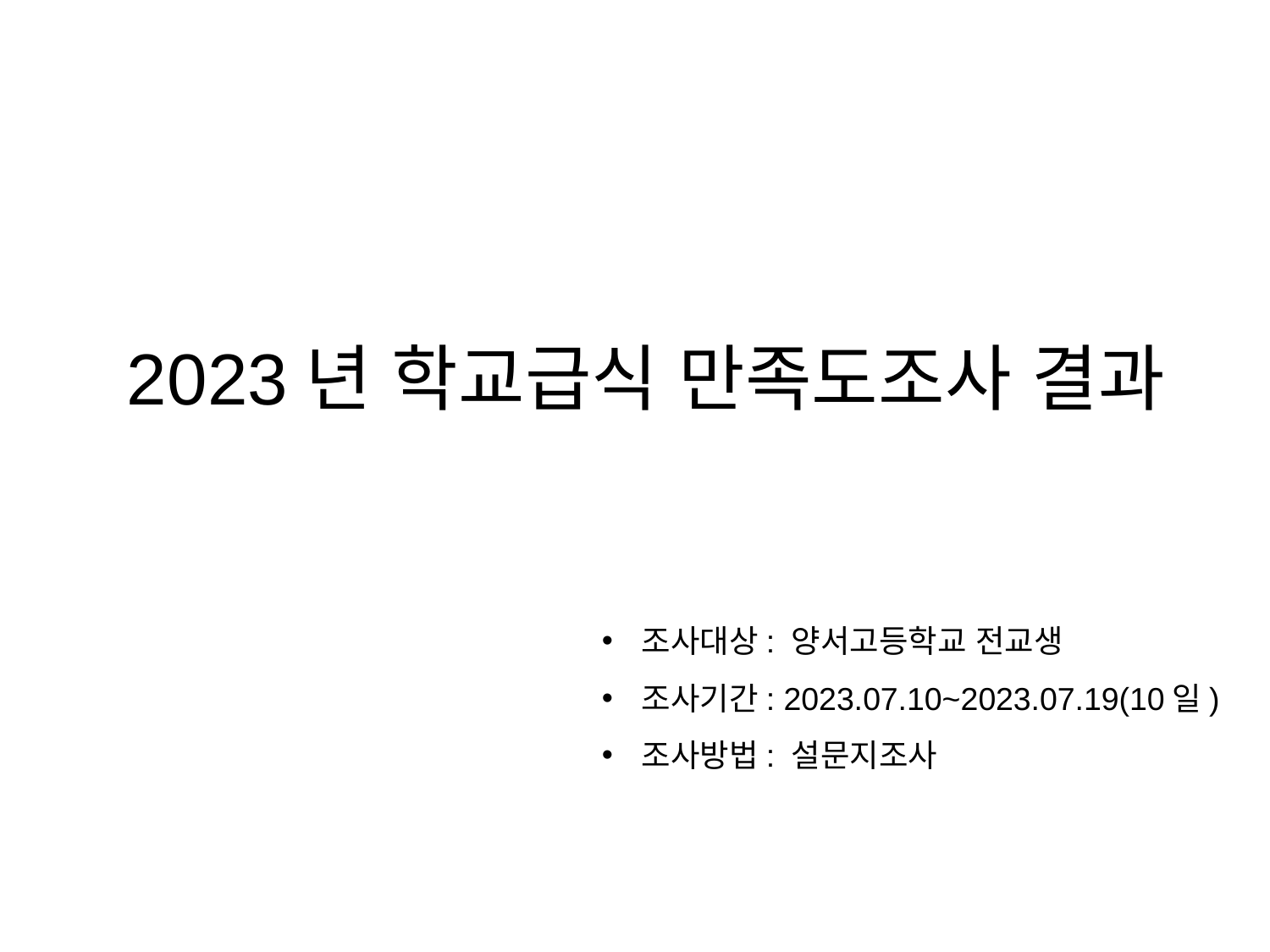

2023년 학교급식 만족도조사 결과

조사대상: 양서고등학교 전교생
조사기간: 2023.07.10~2023.07.19(10일)
조사방법: 설문지조사